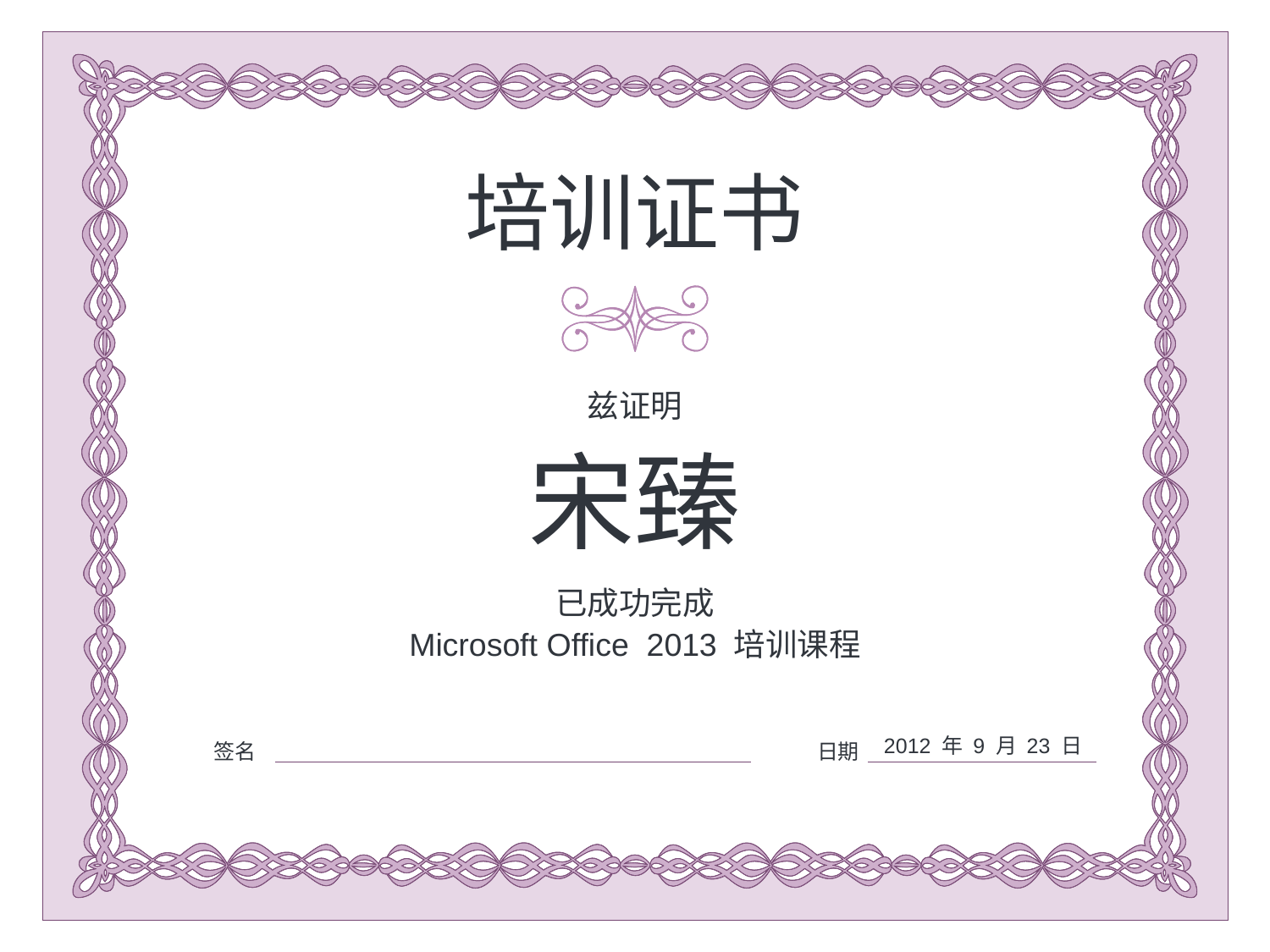

宋臻
Microsoft Office  2013 培训课程
2012 年 9 月 23 日